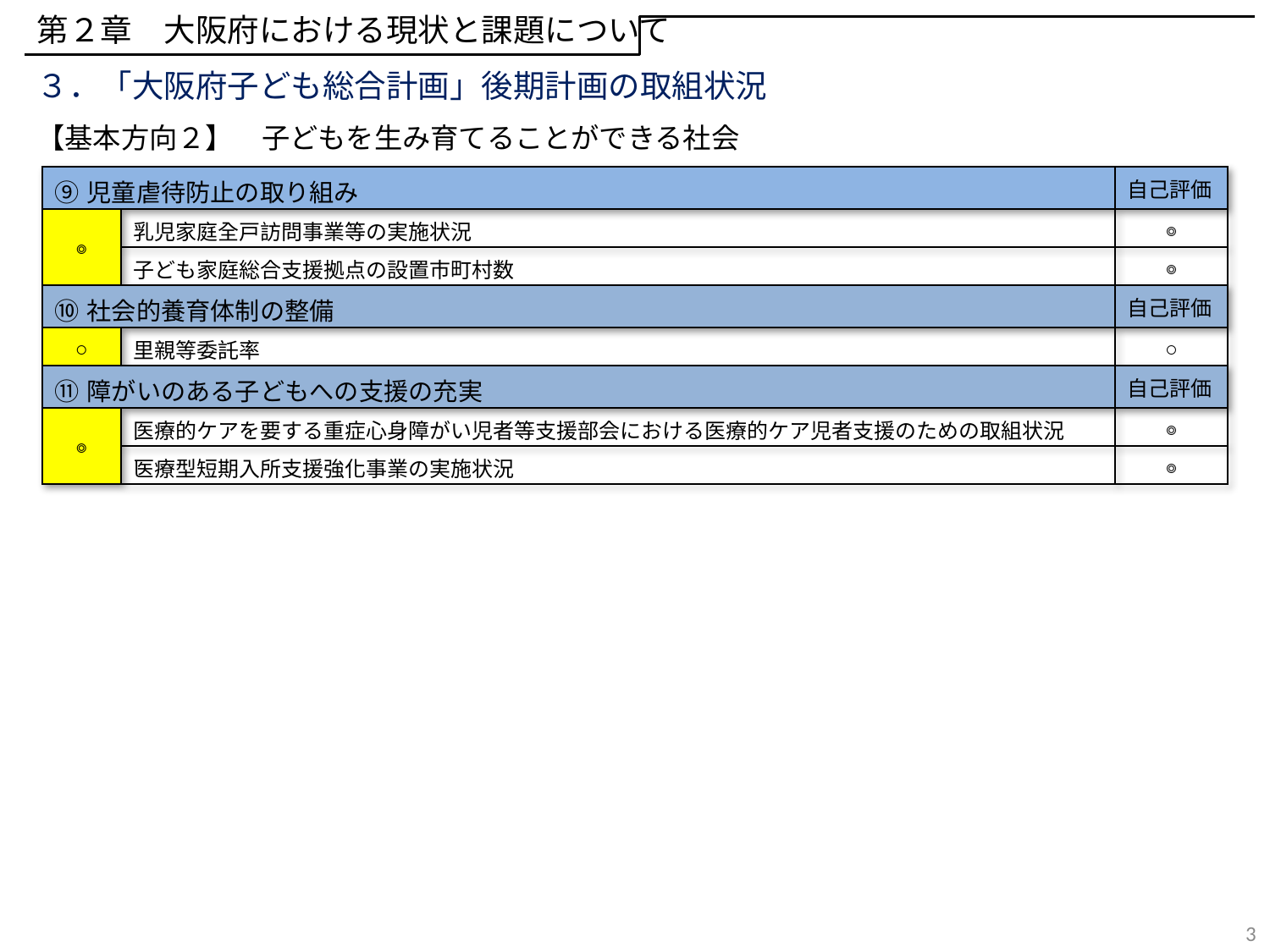

第２章　大阪府における現状と課題について
３．「大阪府子ども総合計画」後期計画の取組状況
【基本方向２】　子どもを生み育てることができる社会
| ⑨児童虐待防止の取り組み |  | 自己評価 |
| --- | --- | --- |
| ◎ | 乳児家庭全戸訪問事業等の実施状況 | ◎ |
|  | 子ども家庭総合支援拠点の設置市町村数 | ◎ |
| ⑩社会的養育体制の整備 |  | 自己評価 |
| ○ | 里親等委託率 | ○ |
| ⑪障がいのある子どもへの支援の充実 |  | 自己評価 |
| ◎ | 医療的ケアを要する重症心身障がい児者等支援部会における医療的ケア児者支援のための取組状況 | ◎ |
|  | 医療型短期入所支援強化事業の実施状況 | ◎ |
|  |  |  |
3